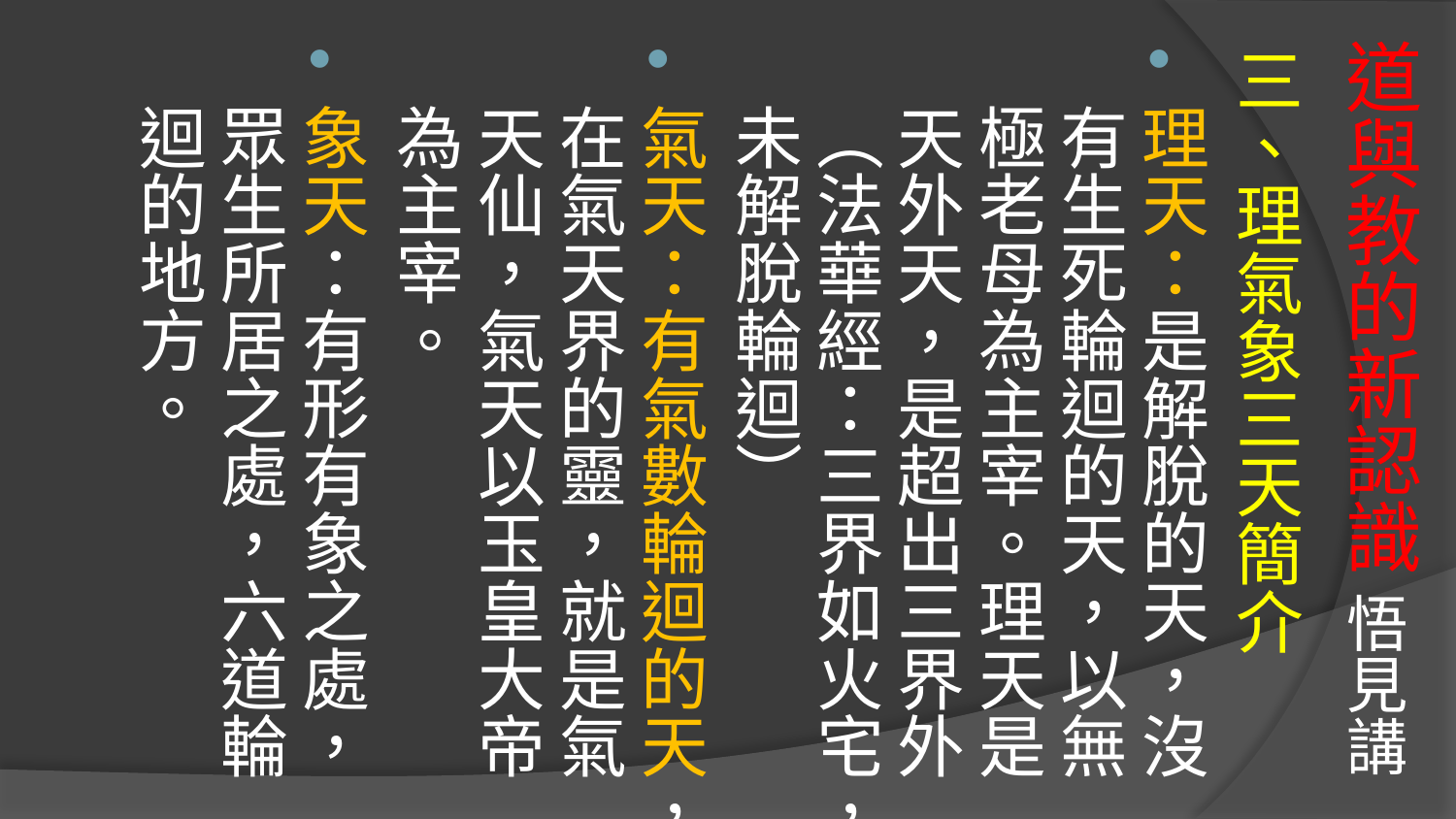

# 道與教的新認識 悟見講
三、理氣象三天簡介
理天：是解脫的天，沒有生死輪迴的天，以無極老母為主宰。理天是天外天，是超出三界外（法華經：三界如火宅，未解脫輪迴）
氣天：有氣數輪迴的天，在氣天界的靈，就是氣天仙，氣天以玉皇大帝為主宰。
象天：有形有象之處，眾生所居之處，六道輪迴的地方。